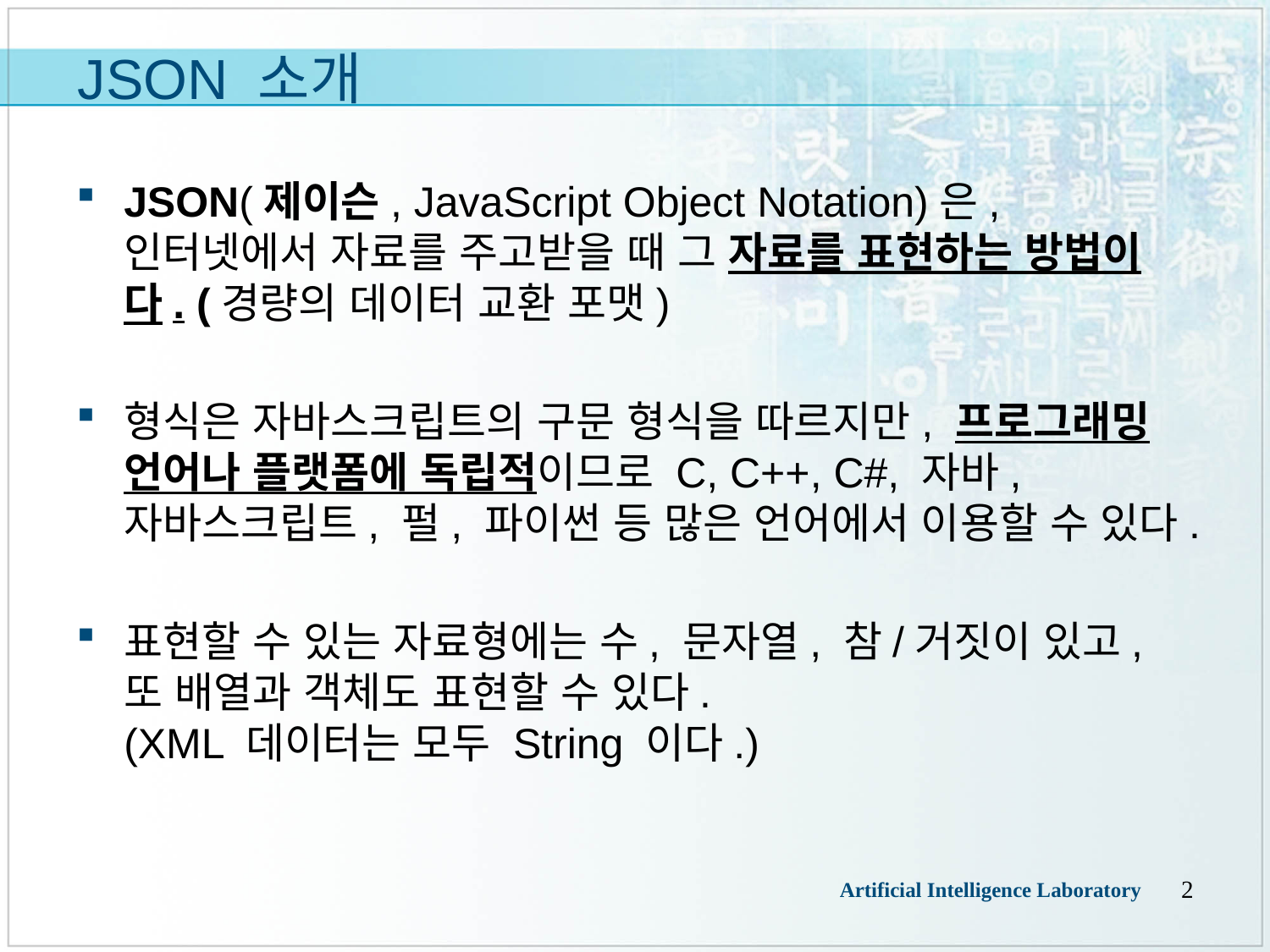

# JSON 소개
JSON(제이슨, JavaScript Object Notation)은, 인터넷에서 자료를 주고받을 때 그 자료를 표현하는 방법이다. (경량의 데이터 교환 포맷)

형식은 자바스크립트의 구문 형식을 따르지만, 프로그래밍 언어나 플랫폼에 독립적이므로 C, C++, C#, 자바, 자바스크립트, 펄, 파이썬 등 많은 언어에서 이용할 수 있다.

표현할 수 있는 자료형에는 수, 문자열, 참/거짓이 있고, 또 배열과 객체도 표현할 수 있다.
(XML 데이터는 모두 String 이다.)

2